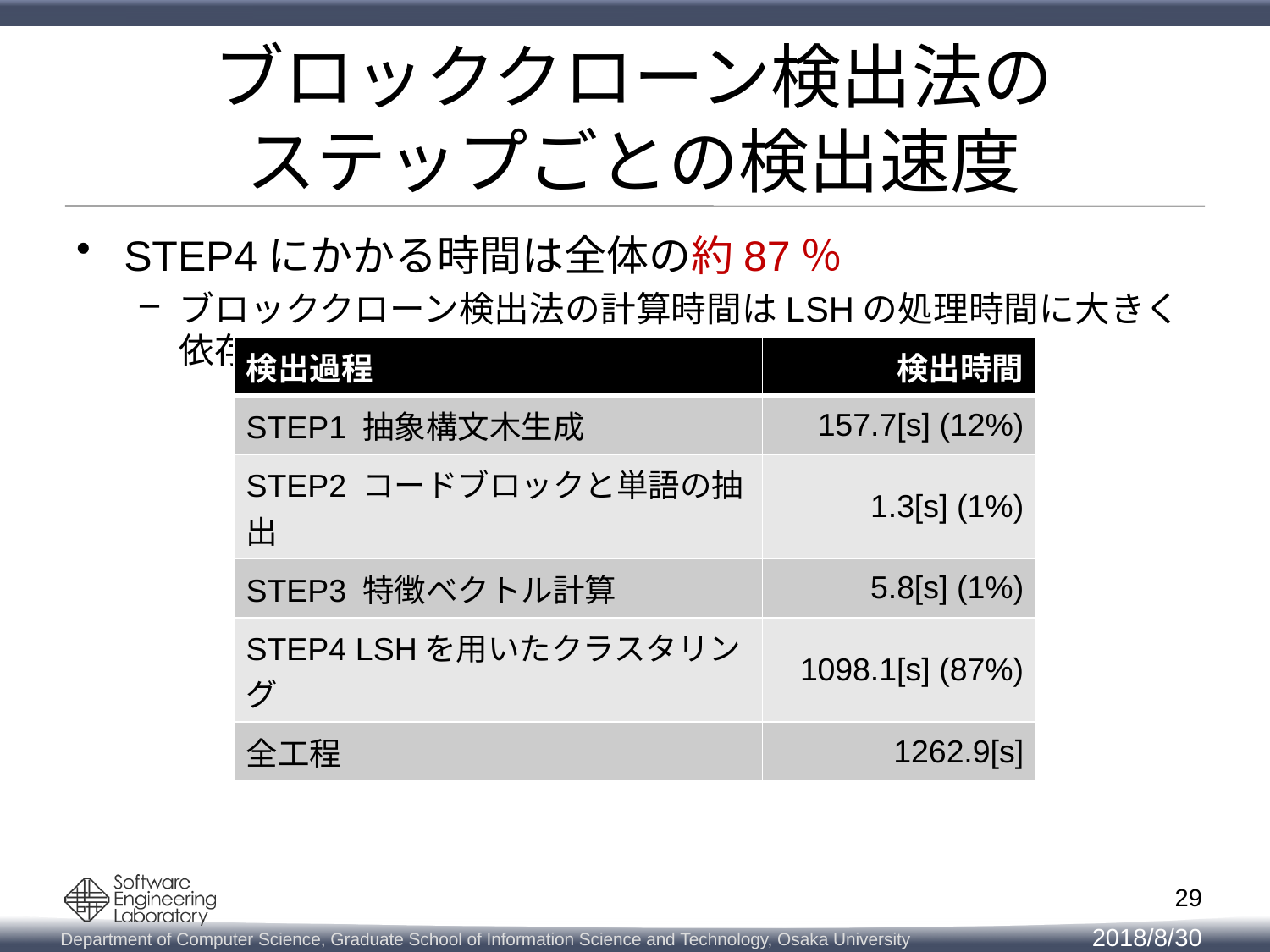

# ブロッククローン検出法の ステップごとの検出速度
STEP4にかかる時間は全体の約87％
ブロッククローン検出法の計算時間はLSHの処理時間に大きく依存
| 検出過程 | 検出時間 |
| --- | --- |
| STEP1 抽象構文木生成 | 157.7[s] (12%) |
| STEP2 コードブロックと単語の抽出 | 1.3[s] (1%) |
| STEP3 特徴ベクトル計算 | 5.8[s] (1%) |
| STEP4 LSHを用いたクラスタリング | 1098.1[s] (87%) |
| 全工程 | 1262.9[s] |
29
2018/8/30